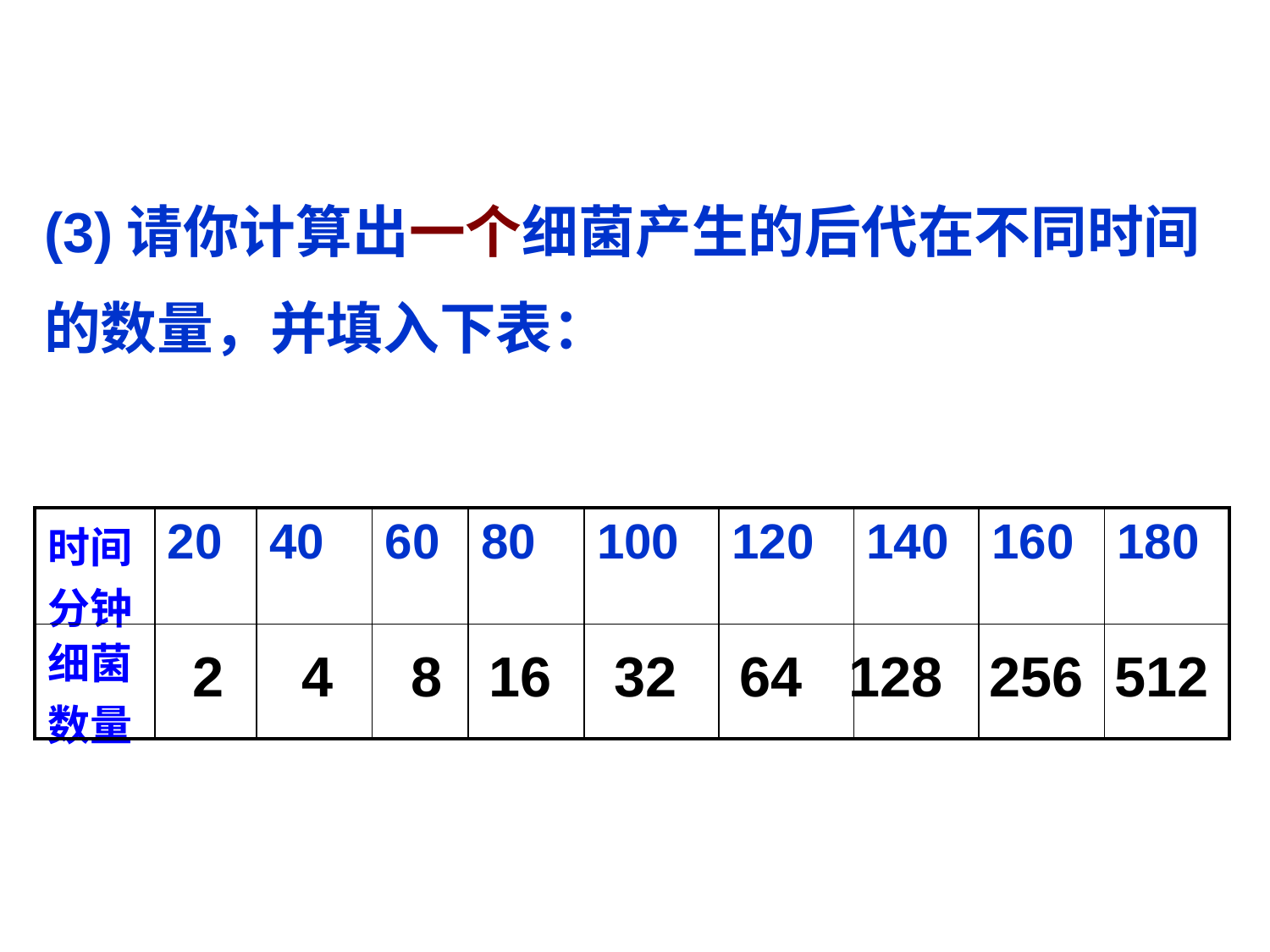

(3)请你计算出一个细菌产生的后代在不同时间
的数量，并填入下表：
| 时间分钟 | 20 | 40 | 60 | 80 | 100 | 120 | 140 | 160 | 180 |
| --- | --- | --- | --- | --- | --- | --- | --- | --- | --- |
| 细菌数量 |  |  |  |  |  |  |  |  |  |
2     4     8   16    32    64   128   256  512